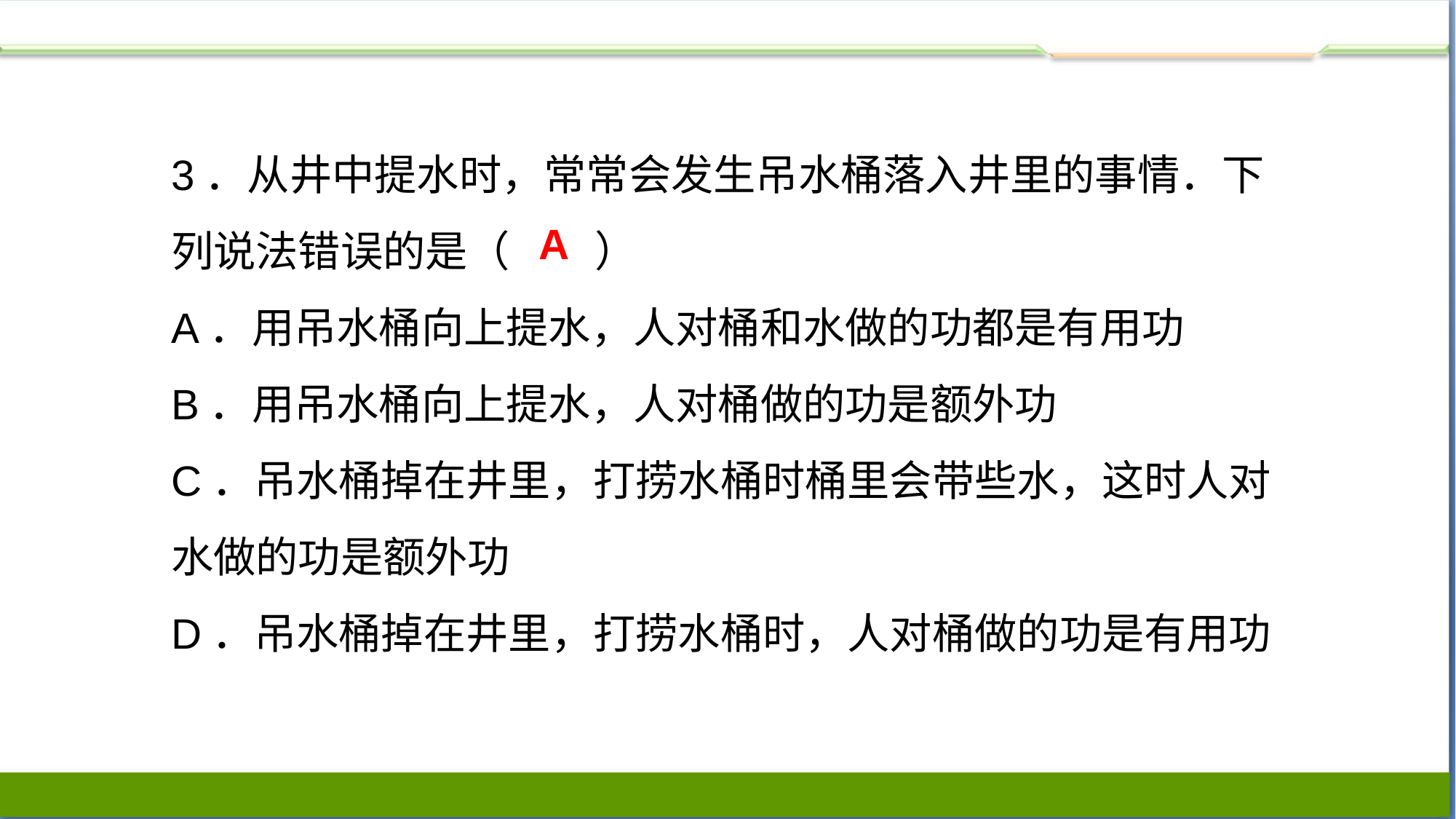

3．从井中提水时，常常会发生吊水桶落入井里的事情．下列说法错误的是（　　）
A．用吊水桶向上提水，人对桶和水做的功都是有用功
B．用吊水桶向上提水，人对桶做的功是额外功
C．吊水桶掉在井里，打捞水桶时桶里会带些水，这时人对水做的功是额外功
D．吊水桶掉在井里，打捞水桶时，人对桶做的功是有用功
  A